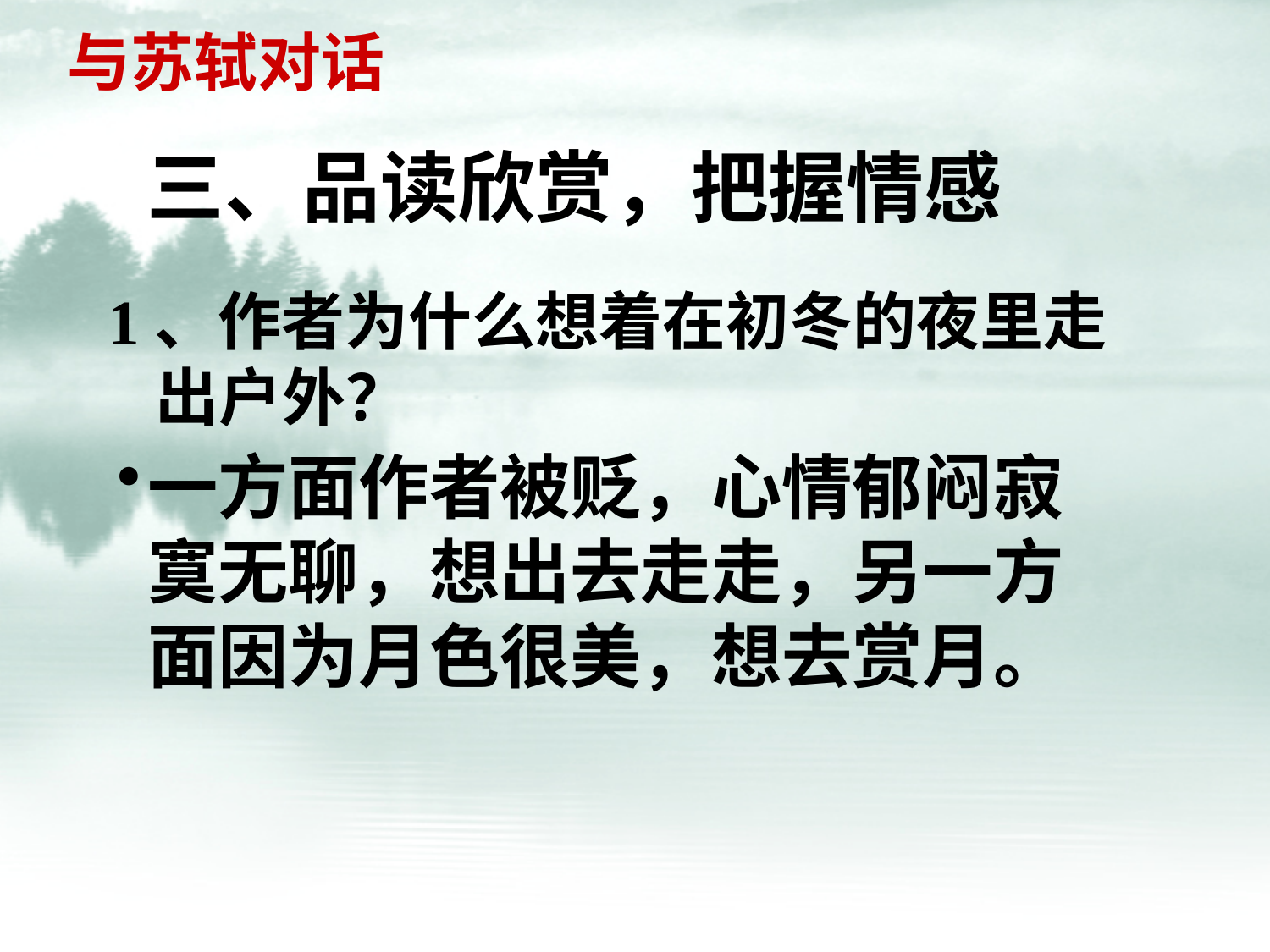

与苏轼对话
# 三、品读欣赏，把握情感
1、作者为什么想着在初冬的夜里走出户外？
一方面作者被贬，心情郁闷寂寞无聊，想出去走走，另一方面因为月色很美，想去赏月。